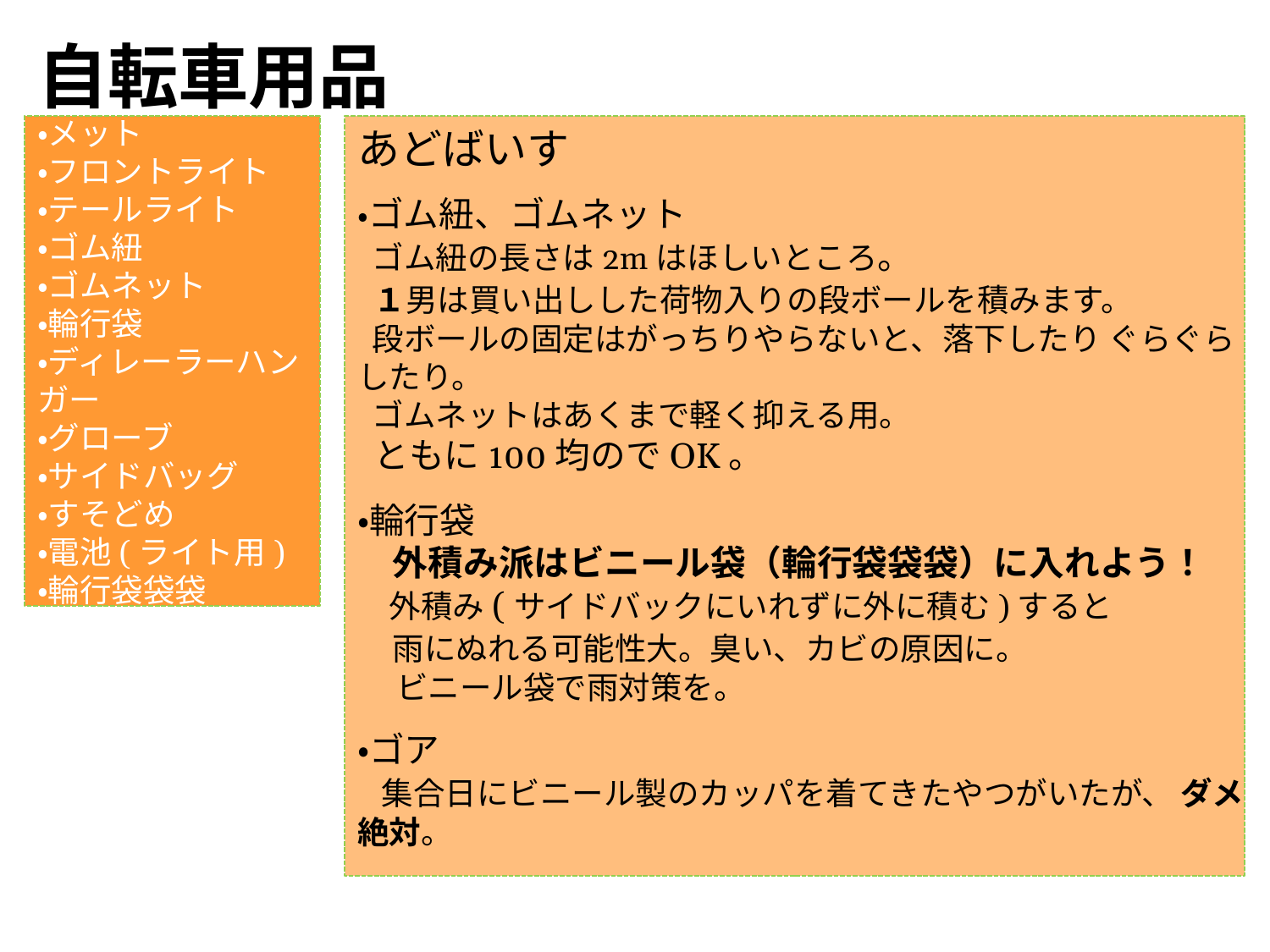

自転車用品
・メット
・フロントライト
・テールライト
・ゴム紐
・ゴムネット
・輪行袋
・ディレーラーハンガー
・グローブ
・サイドバッグ
・すそどめ
・電池(ライト用)
・輪行袋袋袋

あどばいす
・ゴム紐、ゴムネット
 ゴム紐の長さは2mはほしいところ。
 １男は買い出しした荷物入りの段ボールを積みます。
 段ボールの固定はがっちりやらないと、落下したり ぐらぐらしたり。
 ゴムネットはあくまで軽く抑える用。
 ともに100均のでOK。

・輪行袋
　外積み派はビニール袋（輪行袋袋袋）に入れよう！
   外積み(サイドバックにいれずに外に積む)すると
　雨にぬれる可能性大。臭い、カビの原因に。
　 ビニール袋で雨対策を。

・ゴア
  集合日にビニール製のカッパを着てきたやつがいたが、 ダメ絶対。